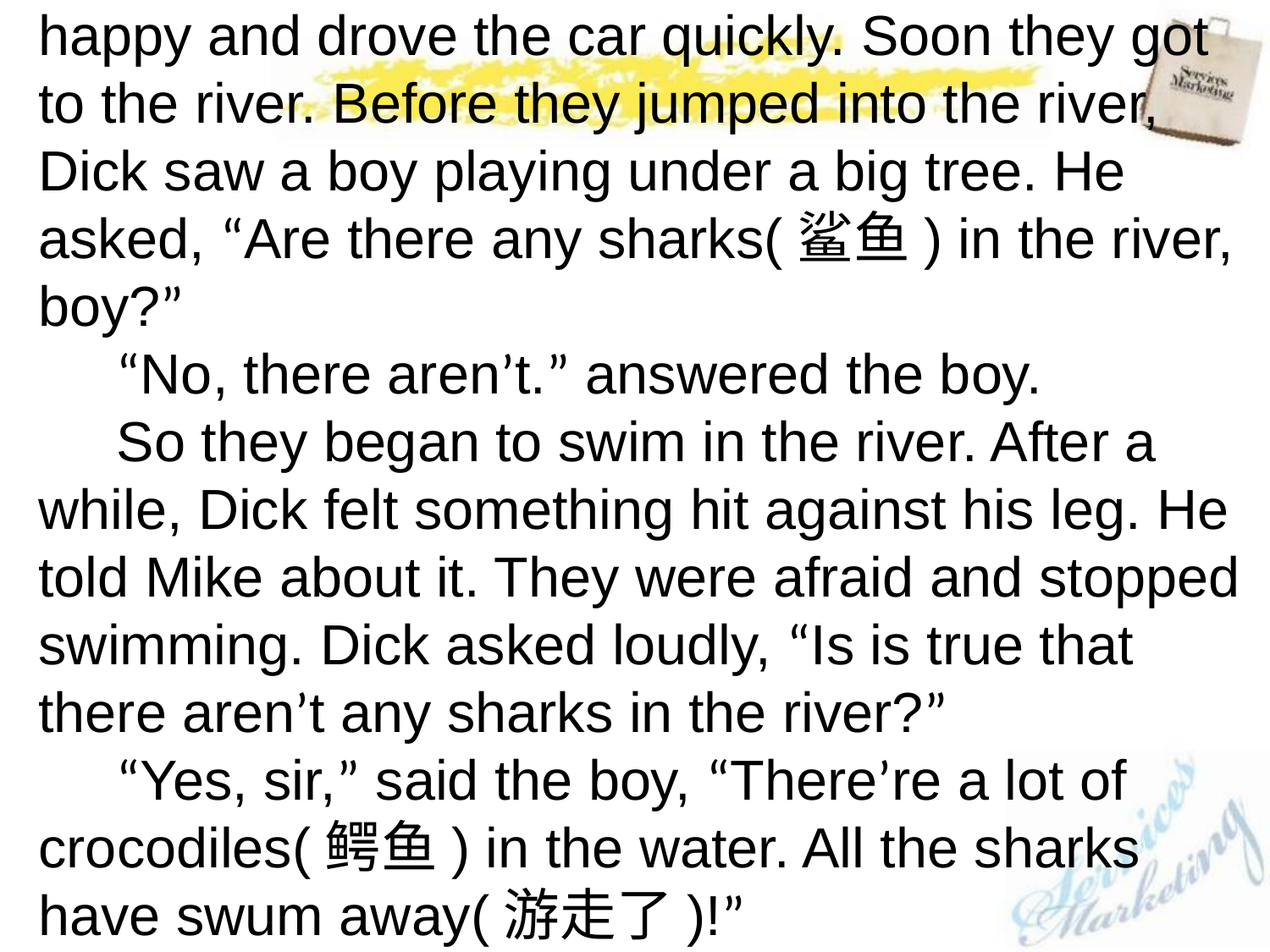

happy and drove the car quickly. Soon they got to the river. Before they jumped into the river, Dick saw a boy playing under a big tree. He asked, “Are there any sharks(鲨鱼) in the river, boy?”
     “No, there aren’t.” answered the boy.
     So they began to swim in the river. After a while, Dick felt something hit against his leg. He told Mike about it. They were afraid and stopped swimming. Dick asked loudly, “Is is true that there aren’t any sharks in the river?”
     “Yes, sir,” said the boy, “There’re a lot of crocodiles(鳄鱼) in the water. All the sharks have swum away(游走了)!”